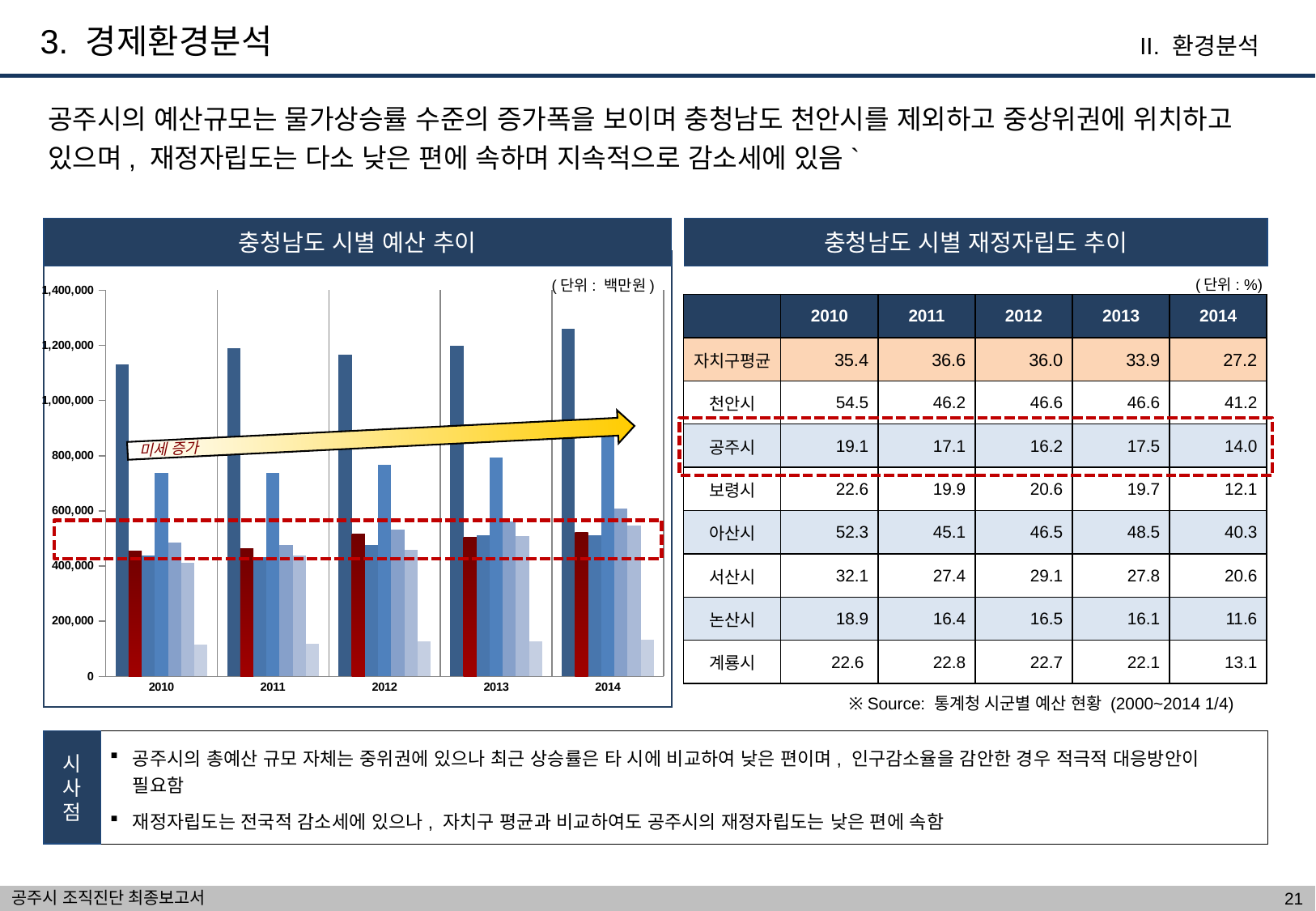

3. 경제환경분석
II. 환경분석
공주시의 예산규모는 물가상승률 수준의 증가폭을 보이며 충청남도 천안시를 제외하고 중상위권에 위치하고 있으며, 재정자립도는 다소 낮은 편에 속하며 지속적으로 감소세에 있음`
충청남도 시별 예산 추이

(단위: 백만원)

### Chart

| Category | 천안시 | 공주시 | 보령시 | 아산시 | 서산시 | 논산시 | 계룡시 |
|---|---|---|---|---|---|---|---|
| 2010 | 1130000.0 | 455100.0 | 439400.0 | 737470.0 | 486523.0 | 411619.0 | 115747.0 |
| 2011 | 1190000.0 | 464400.0 | 432900.0 | 739300.0 | 475371.0 | 438797.0 | 119100.0 |
| 2012 | 1165000.0 | 515800.0 | 475435.0 | 768200.0 | 531063.0 | 459272.0 | 127700.0 |
| 2013 | 1200000.0 | 504800.0 | 511256.0 | 794500.0 | 561993.0 | 510113.0 | 128165.0 |
| 2014 | 1260000.0 | 522300.0 | 511561.0 | 907500.0 | 608179.0 | 548240.0 | 132656.0 |
미세 증가

충청남도 시별 재정자립도 추이
(단위: %)
|  | 2010 | 2011 | 2012 | 2013 | 2014 |
| --- | --- | --- | --- | --- | --- |
| 자치구평균 | 35.4 | 36.6 | 36.0 | 33.9 | 27.2 |
| 천안시 | 54.5 | 46.2 | 46.6 | 46.6 | 41.2 |
| 공주시 | 19.1 | 17.1 | 16.2 | 17.5 | 14.0 |
| 보령시 | 22.6 | 19.9 | 20.6 | 19.7 | 12.1 |
| 아산시 | 52.3 | 45.1 | 46.5 | 48.5 | 40.3 |
| 서산시 | 32.1 | 27.4 | 29.1 | 27.8 | 20.6 |
| 논산시 | 18.9 | 16.4 | 16.5 | 16.1 | 11.6 |
| 계룡시 | 22.6 | 22.8 | 22.7 | 22.1 | 13.1 |

※ Source: 통계청 시군별 예산 현황 (2000~2014 1/4)
시
사
점
공주시의 총예산 규모 자체는 중위권에 있으나 최근 상승률은 타 시에 비교하여 낮은 편이며, 인구감소율을 감안한 경우 적극적 대응방안이 필요함
재정자립도는 전국적 감소세에 있으나, 자치구 평균과 비교하여도 공주시의 재정자립도는 낮은 편에 속함